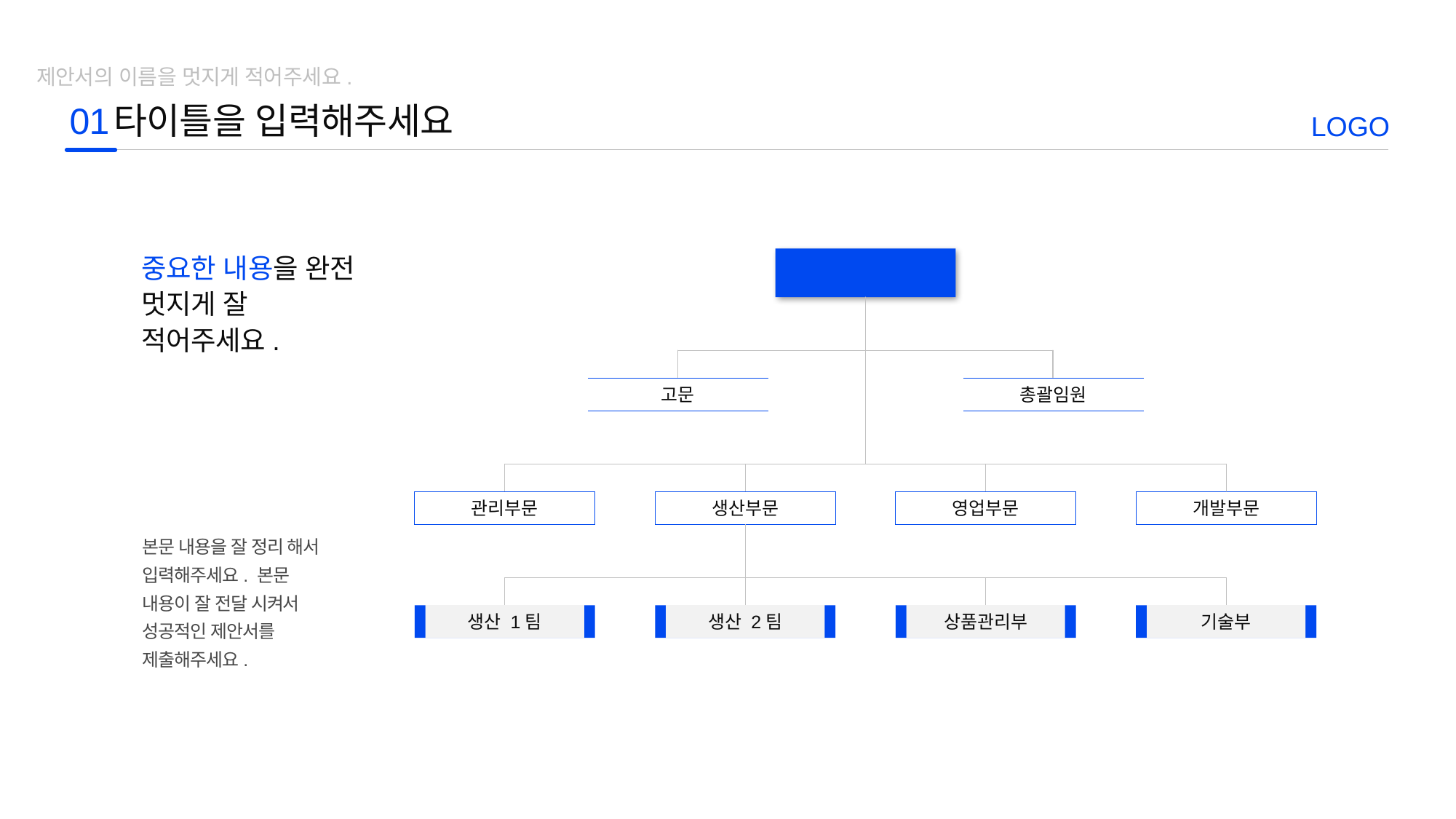

제안서의 이름을 멋지게 적어주세요.
01
타이틀을 입력해주세요
LOGO
중요한 내용을 완전 멋지게 잘 적어주세요.
CEO
고문
총괄임원
관리부문
생산부문
영업부문
개발부문
본문 내용을 잘 정리 해서 입력해주세요. 본문 내용이 잘 전달 시켜서 성공적인 제안서를 제출해주세요.
생산 1팀
생산 2팀
상품관리부
기술부